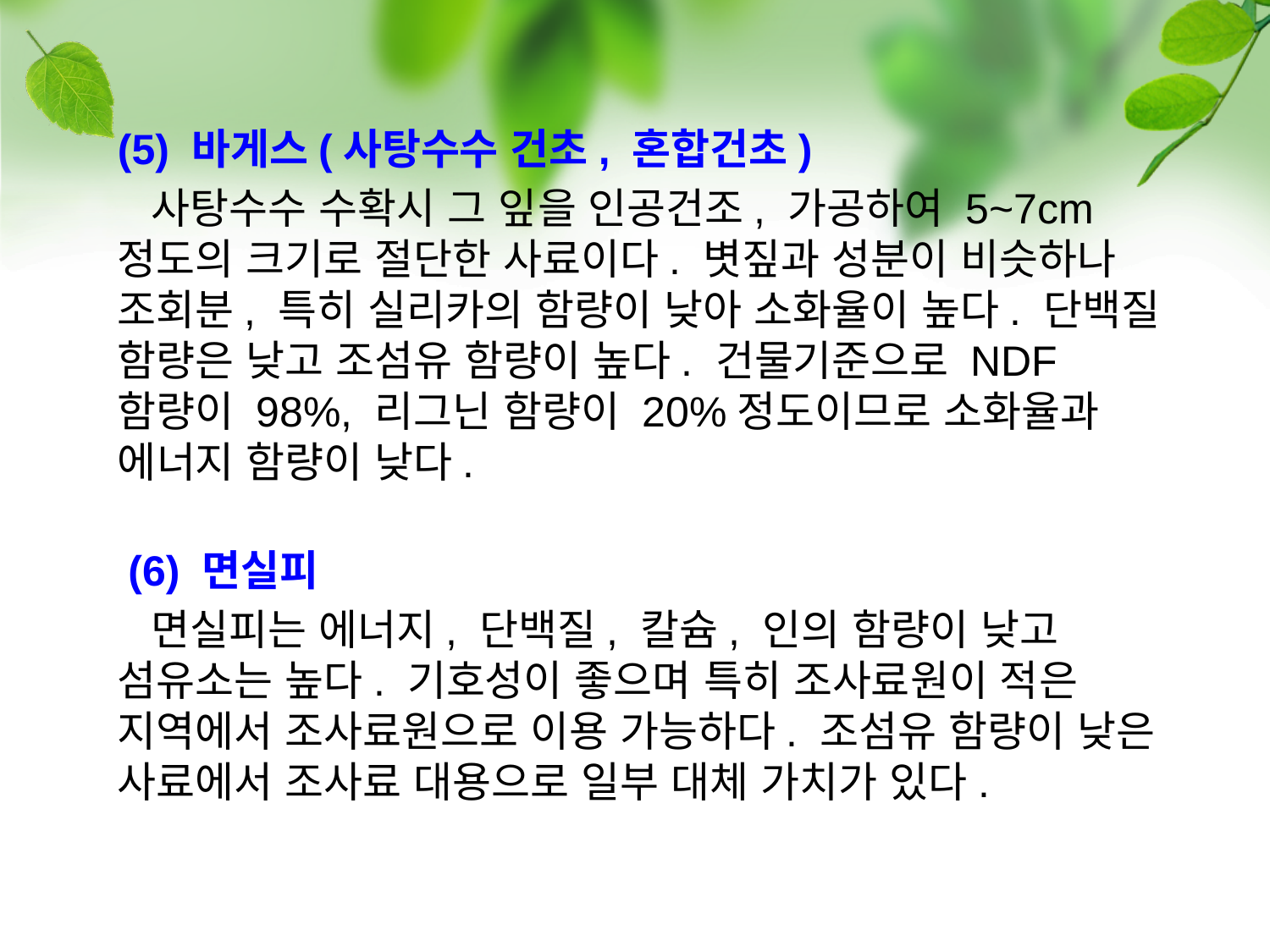

(5) 바게스(사탕수수 건초, 혼합건초)
  사탕수수 수확시 그 잎을 인공건조, 가공하여 5~7cm정도의 크기로 절단한 사료이다. 볏짚과 성분이 비슷하나 조회분, 특히 실리카의 함량이 낮아 소화율이 높다. 단백질 함량은 낮고 조섬유 함량이 높다. 건물기준으로 NDF 함량이 98%, 리그닌 함량이 20%정도이므로 소화율과 에너지 함량이 낮다.

 (6) 면실피
  면실피는 에너지, 단백질, 칼슘, 인의 함량이 낮고 섬유소는 높다. 기호성이 좋으며 특히 조사료원이 적은 지역에서 조사료원으로 이용 가능하다. 조섬유 함량이 낮은 사료에서 조사료 대용으로 일부 대체 가치가 있다.